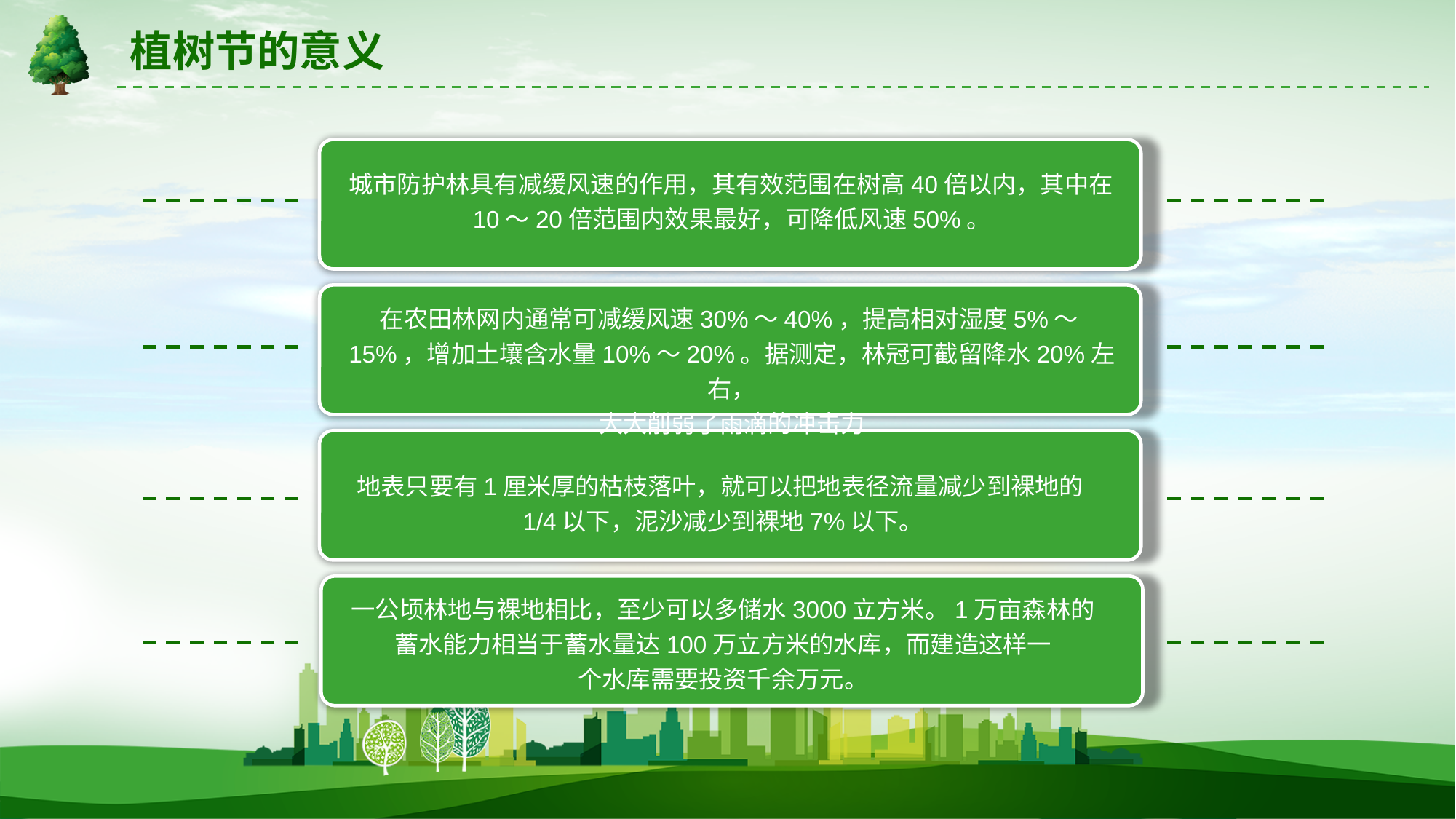

植树节的意义

城市防护林具有减缓风速的作用，其有效范围在树高40倍以内，其中在10～20倍范围内效果最好，可降低风速50%。

在农田林网内通常可减缓风速30%～40%，提高相对湿度5%～15%，增加土壤含水量10%～20%。据测定，林冠可截留降水20%左右，
大大削弱了雨滴的冲击力

地表只要有1厘米厚的枯枝落叶，就可以把地表径流量减少到裸地的1/4以下，泥沙减少到裸地7%以下。

一公顷林地与裸地相比，至少可以多储水3000立方米。1万亩森林的蓄水能力相当于蓄水量达100万立方米的水库，而建造这样一
个水库需要投资千余万元。